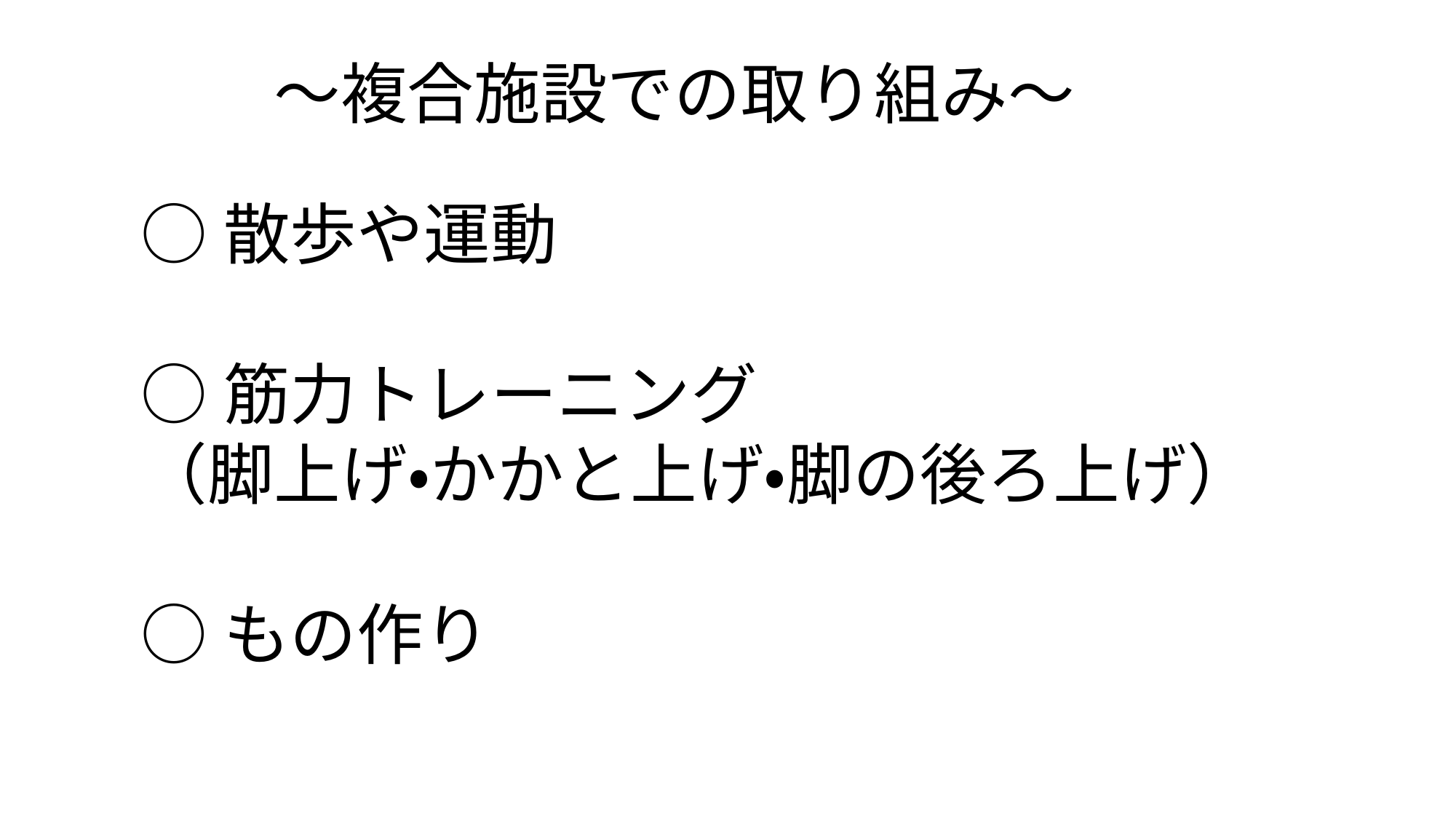

～複合施設での取り組み～
○散歩や運動

○筋力トレーニング
（脚上げ・かかと上げ・脚の後ろ上げ）

○もの作り